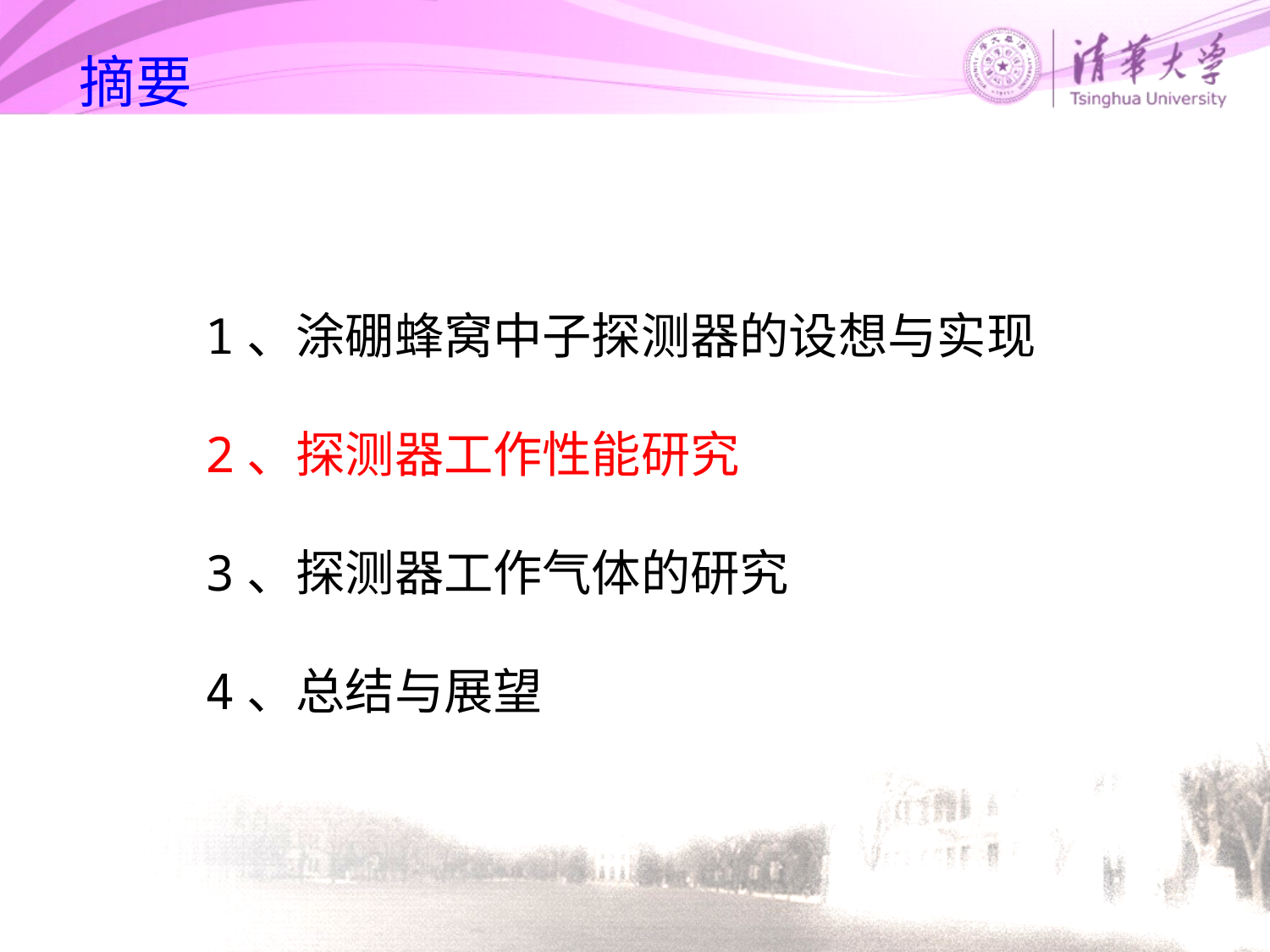

摘要
1、涂硼蜂窝中子探测器的设想与实现
2、探测器工作性能研究
3、探测器工作气体的研究
4、总结与展望